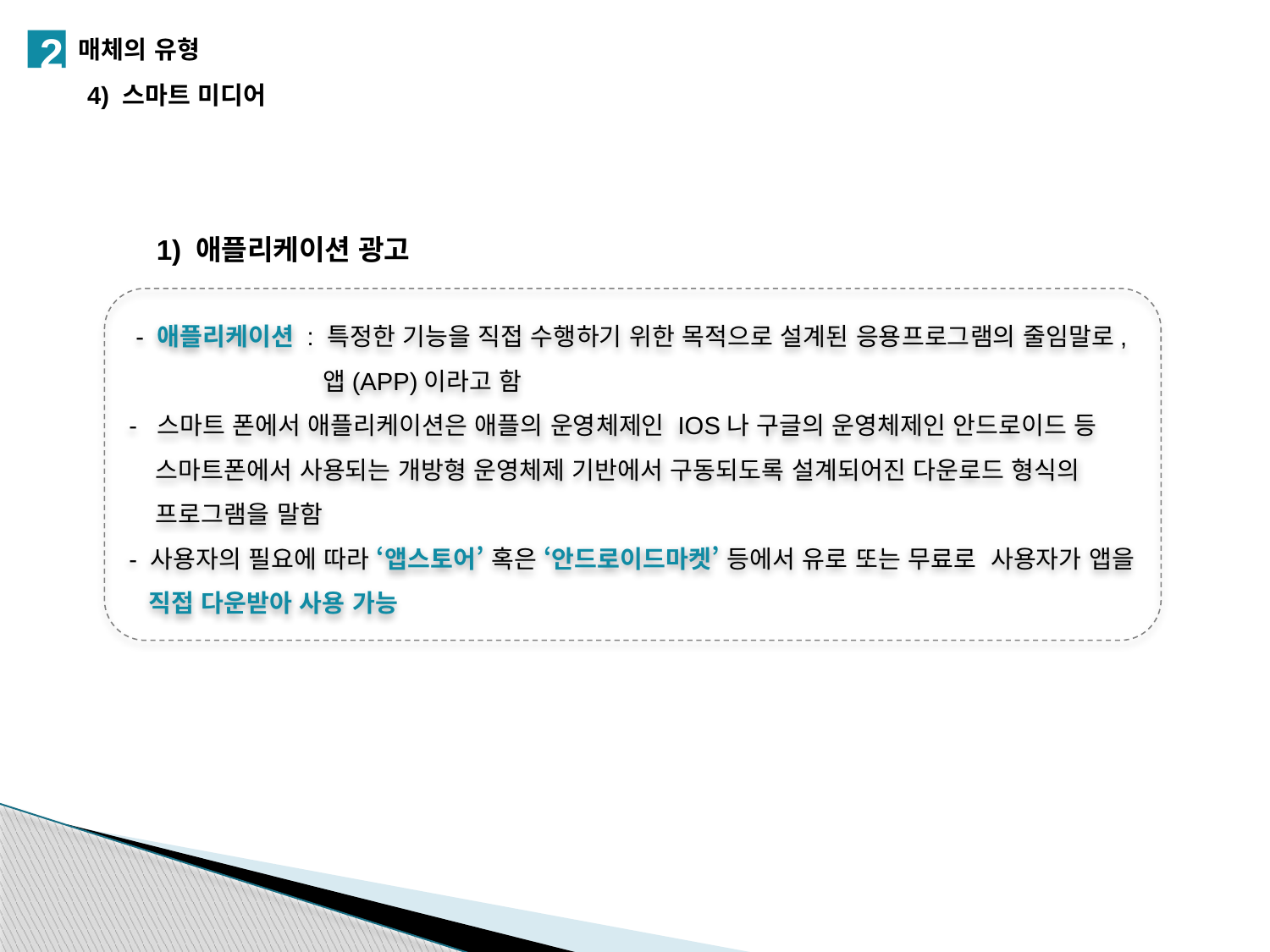

2
매체의 유형

4) 스마트 미디어
1) 애플리케이션 광고
 - 애플리케이션 : 특정한 기능을 직접 수행하기 위한 목적으로 설계된 응용프로그램의 줄임말로,
                           앱(APP)이라고 함
-  스마트 폰에서 애플리케이션은 애플의 운영체제인 IOS나 구글의 운영체제인 안드로이드 등
   스마트폰에서 사용되는 개방형 운영체제 기반에서 구동되도록 설계되어진 다운로드 형식의
   프로그램을 말함
- 사용자의 필요에 따라 ‘앱스토어’ 혹은 ‘안드로이드마켓’ 등에서 유로 또는 무료로  사용자가 앱을
  직접 다운받아 사용 가능